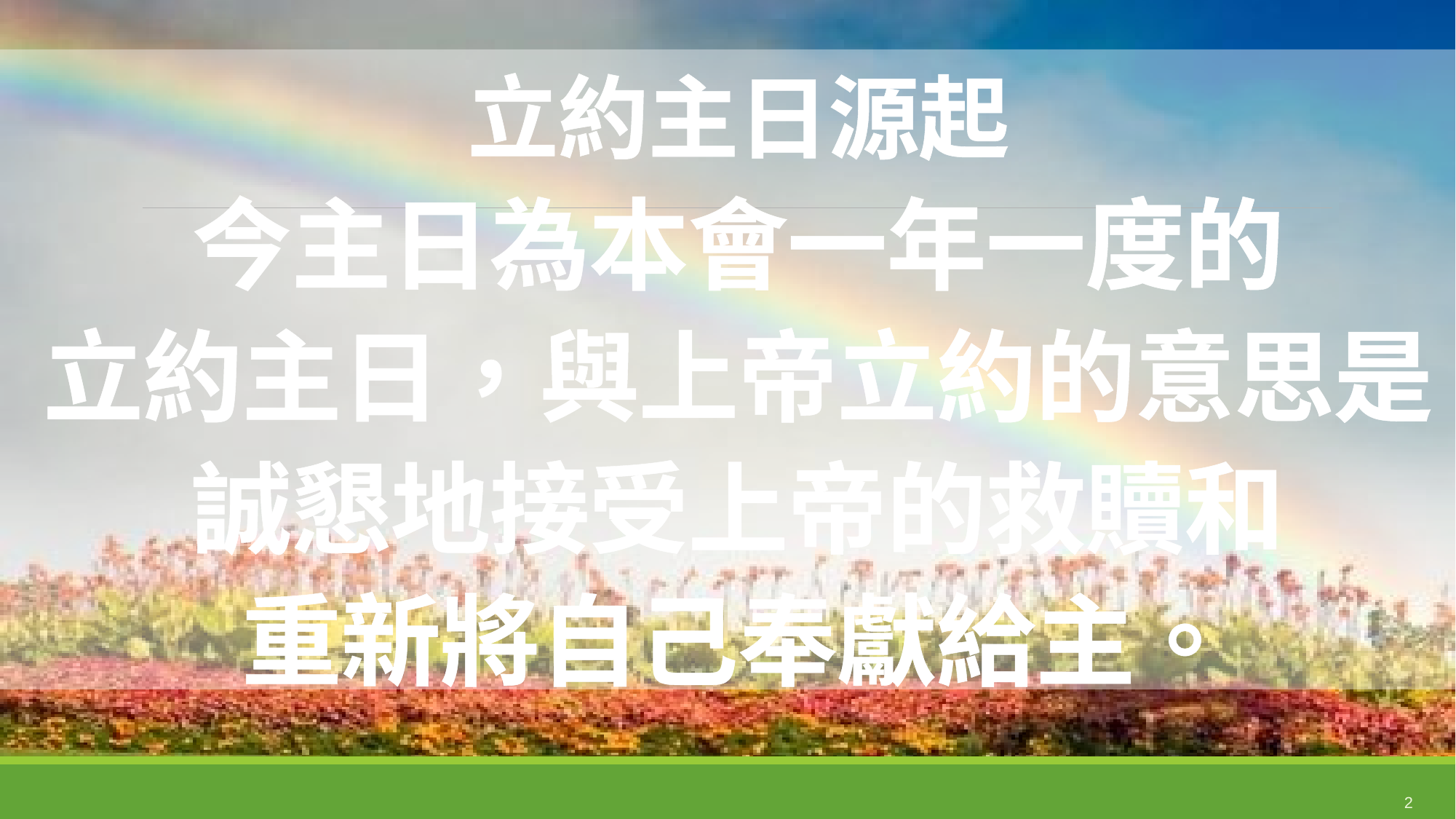

# 立約主日源起 今主日為本會一年一度的 立約主日，與上帝立約的意思是誠懇地接受上帝的救贖和 重新將自己奉獻給主。
2